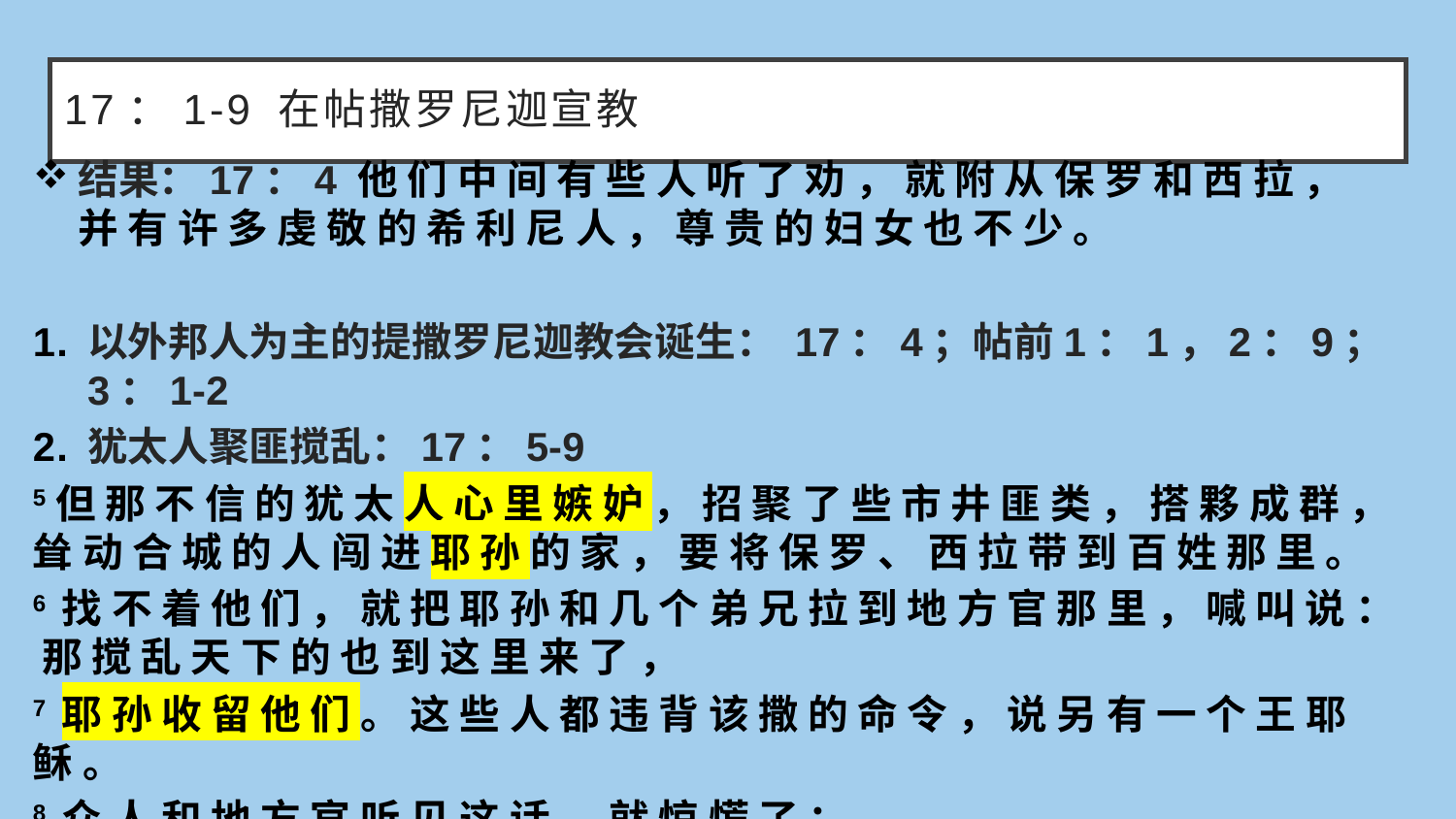

# 17：1-9 在帖撒罗尼迦宣教
结果：17：4 他 们 中 间 有 些 人 听 了 劝 ， 就 附 从 保 罗 和 西 拉 ， 并 有 许 多 虔 敬 的 希 利 尼 人 ， 尊 贵 的 妇 女 也 不 少 。

以外邦人为主的提撒罗尼迦教会诞生： 17：4；帖前1：1，2：9； 3：1-2
犹太人聚匪搅乱：17：5-9
5但 那 不 信 的 犹 太 人 心 里 嫉 妒 ， 招 聚 了 些 市 井 匪 类 ， 搭 夥 成 群 ， 耸 动 合 城 的 人 闯 进 耶 孙 的 家 ， 要 将 保 罗 、 西 拉 带 到 百 姓 那 里 。
6 找 不 着 他 们 ， 就 把 耶 孙 和 几 个 弟 兄 拉 到 地 方 官 那 里 ， 喊 叫 说 ： 那 搅 乱 天 下 的 也 到 这 里 来 了 ，
7 耶 孙 收 留 他 们 。 这 些 人 都 违 背 该 撒 的 命 令 ， 说 另 有 一 个 王 耶 稣 。
8 众 人 和 地 方 官 听 见 这 话 ， 就 惊 慌 了 ；
9 於 是 取 了 耶 孙 和 其 馀 之 人 的 保 状 ， 就 释 放 了 他 们 。